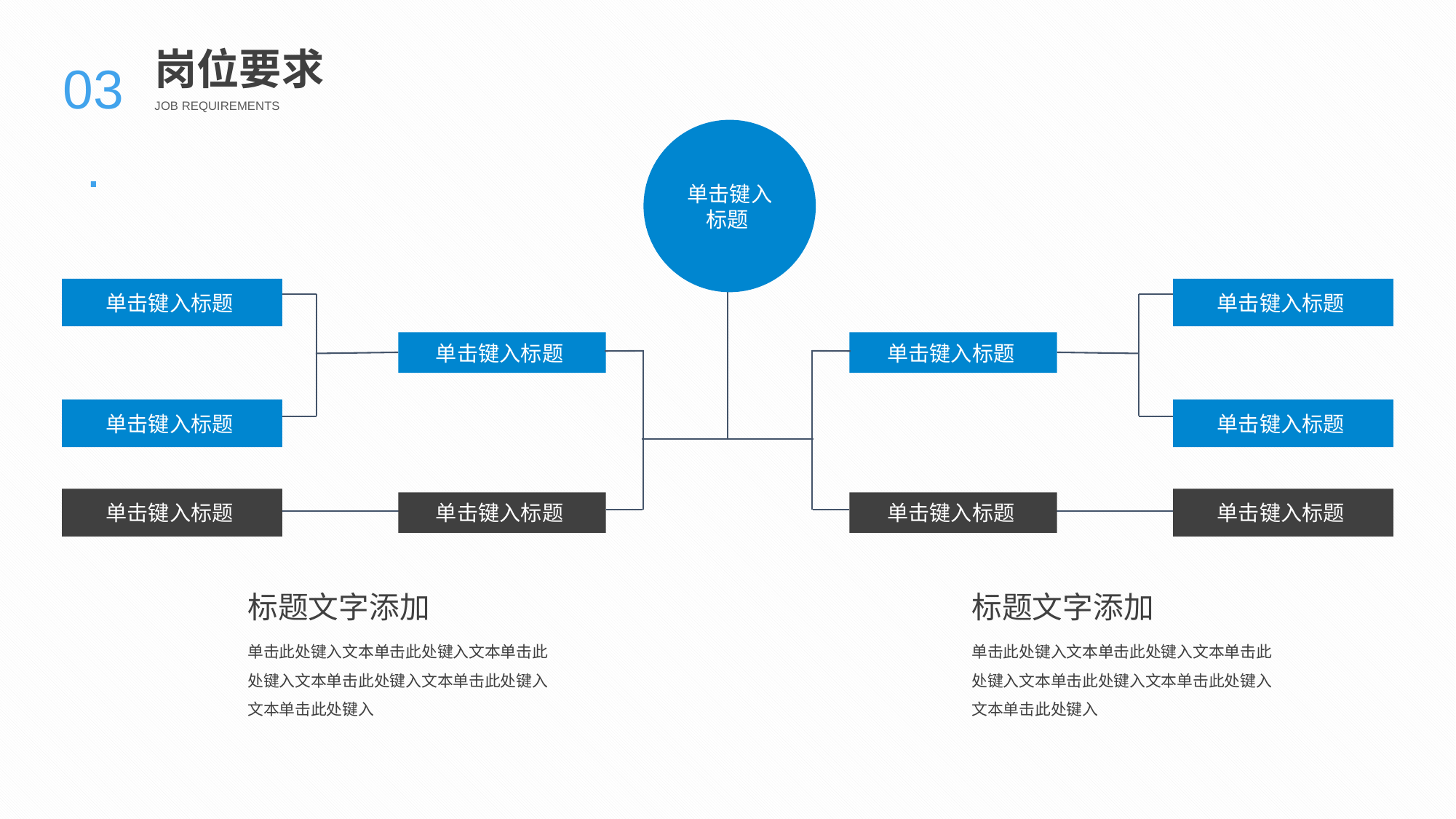

BY YUSHEN
03.
岗位要求
JOB REQUIREMENTS
单击键入标题
单击键入标题
单击键入标题
单击键入标题
单击键入标题
单击键入标题
单击键入标题
单击键入标题
单击键入标题
单击键入标题
单击键入标题
标题文字添加
单击此处键入文本单击此处键入文本单击此处键入文本单击此处键入文本单击此处键入文本单击此处键入
标题文字添加
单击此处键入文本单击此处键入文本单击此处键入文本单击此处键入文本单击此处键入文本单击此处键入